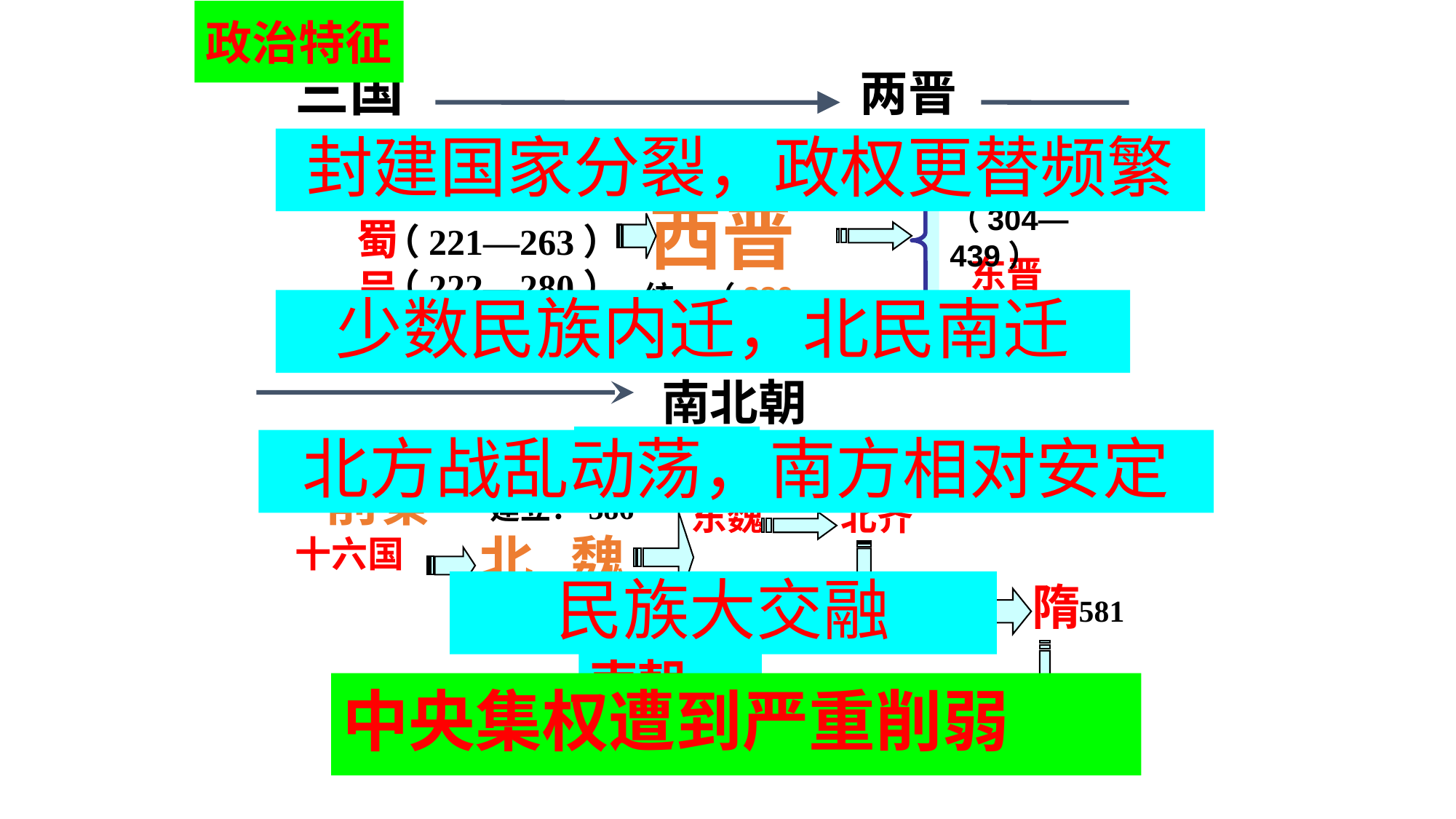

政治特征
三国
两晋

封建国家分裂，政权更替频繁
魏
蜀
吴
（220—265）
建立（266）
十六国

西晋
（304—439）
（221—263）

东晋
（222—280）
统一（280—316）
少数民族内迁，北民南迁
（317—420）
南北朝

北朝
北方战乱动荡，南方相对安定
前秦
十六国
建立：386
东魏
北齐

北   魏

民族大交融
隋
西魏
北周
统一：439
581

南朝

中央集权遭到严重削弱
东晋
宋420
齐
梁
陈
589